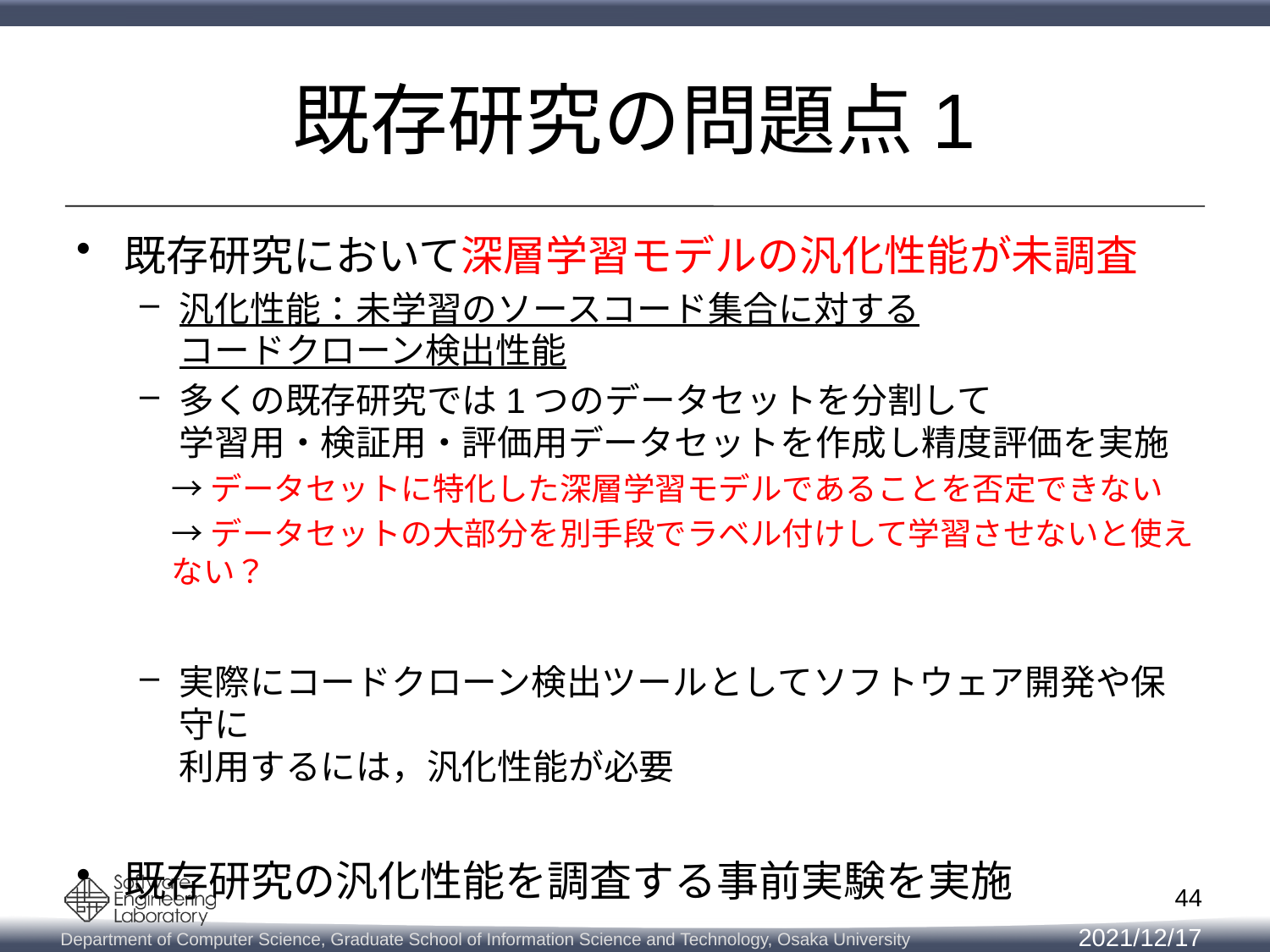

# 既存研究の問題点1
既存研究において深層学習モデルの汎化性能が未調査
汎化性能：未学習のソースコード集合に対する
コードクローン検出性能
多くの既存研究では1つのデータセットを分割して
学習用・検証用・評価用データセットを作成し精度評価を実施
→データセットに特化した深層学習モデルであることを否定できない
→データセットの大部分を別手段でラベル付けして学習させないと使えない？

実際にコードクローン検出ツールとしてソフトウェア開発や保守に
利用するには，汎化性能が必要

既存研究の汎化性能を調査する事前実験を実施

44
2021/12/17